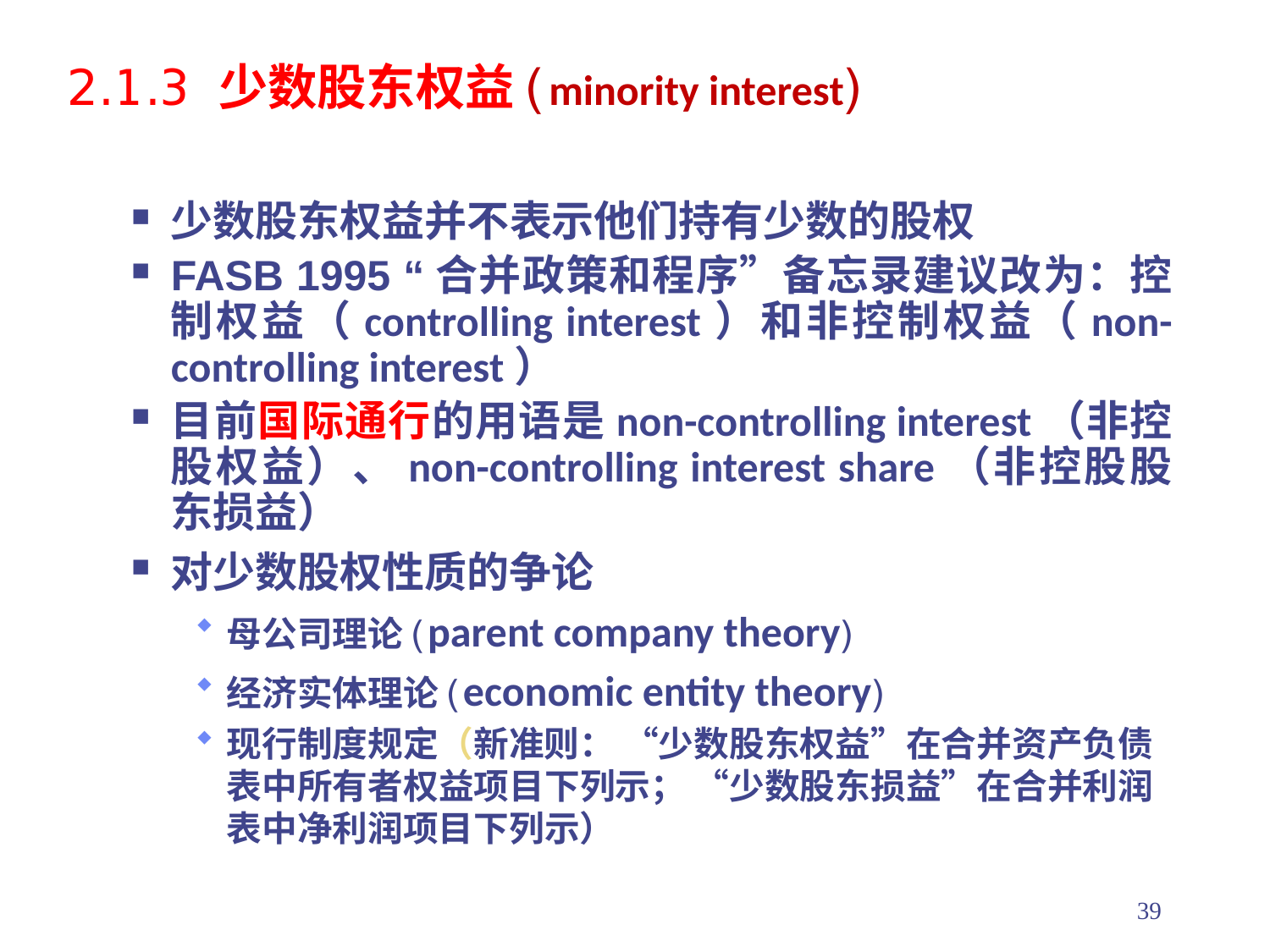

2.1.3 少数股东权益(minority interest)

少数股东权益并不表示他们持有少数的股权
FASB 1995 “合并政策和程序”备忘录建议改为：控制权益（controlling interest）和非控制权益（non-controlling interest）
目前国际通行的用语是non-controlling interest（非控股权益）、non-controlling interest share（非控股股东损益）
对少数股权性质的争论
母公司理论(parent company theory)
经济实体理论(economic entity theory)
现行制度规定（新准则： “少数股东权益”在合并资产负债表中所有者权益项目下列示； “少数股东损益”在合并利润表中净利润项目下列示）
39